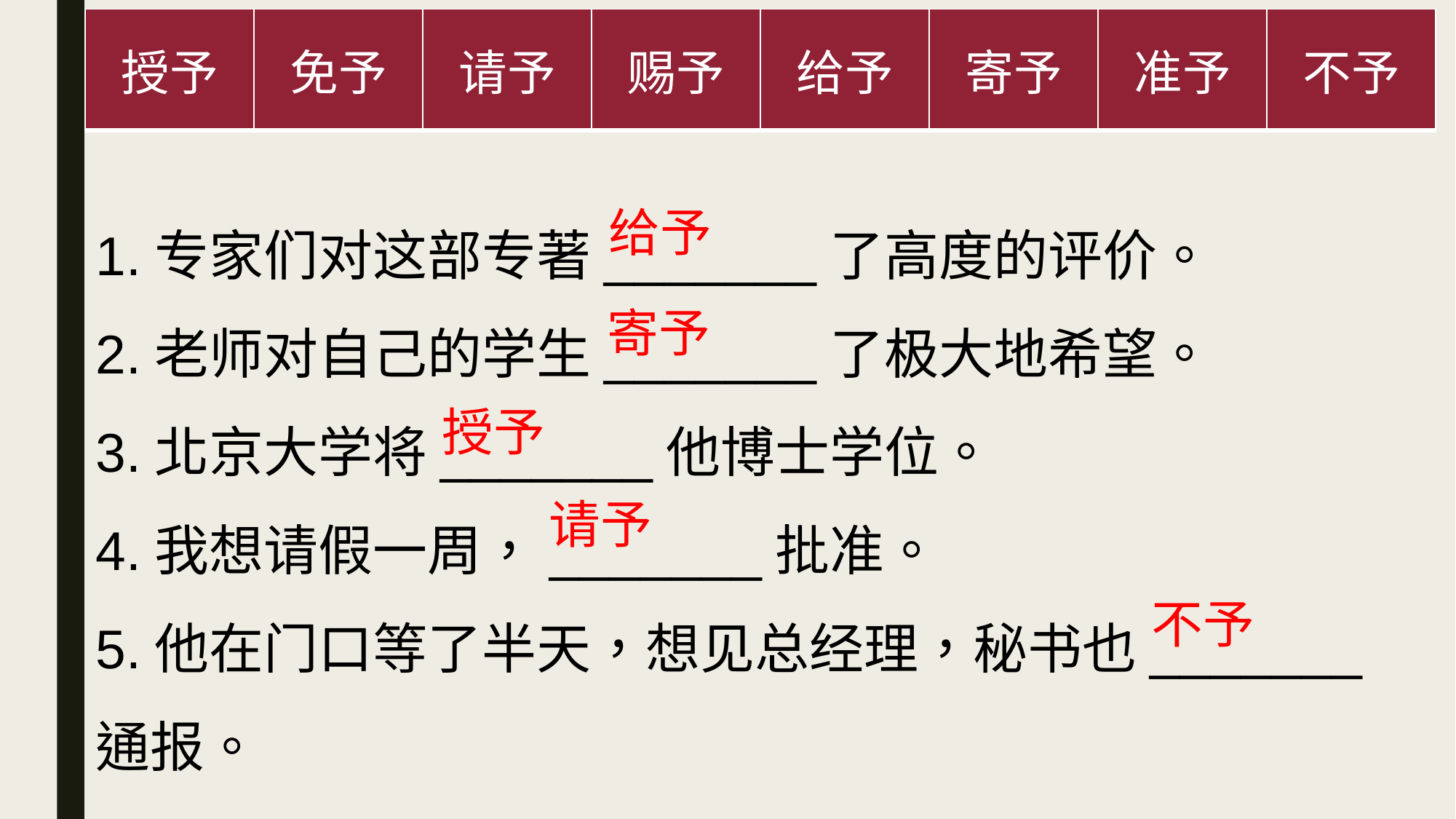

| 授予 | 免予 | 请予 | 赐予 | 给予 | 寄予 | 准予 | 不予 |
| --- | --- | --- | --- | --- | --- | --- | --- |
1.专家们对这部专著_______了高度的评价。
2.老师对自己的学生_______了极大地希望。
3.北京大学将_______他博士学位。
4.我想请假一周，_______批准。
5.他在门口等了半天，想见总经理，秘书也_______通报。
给予
寄予
授予
请予
不予